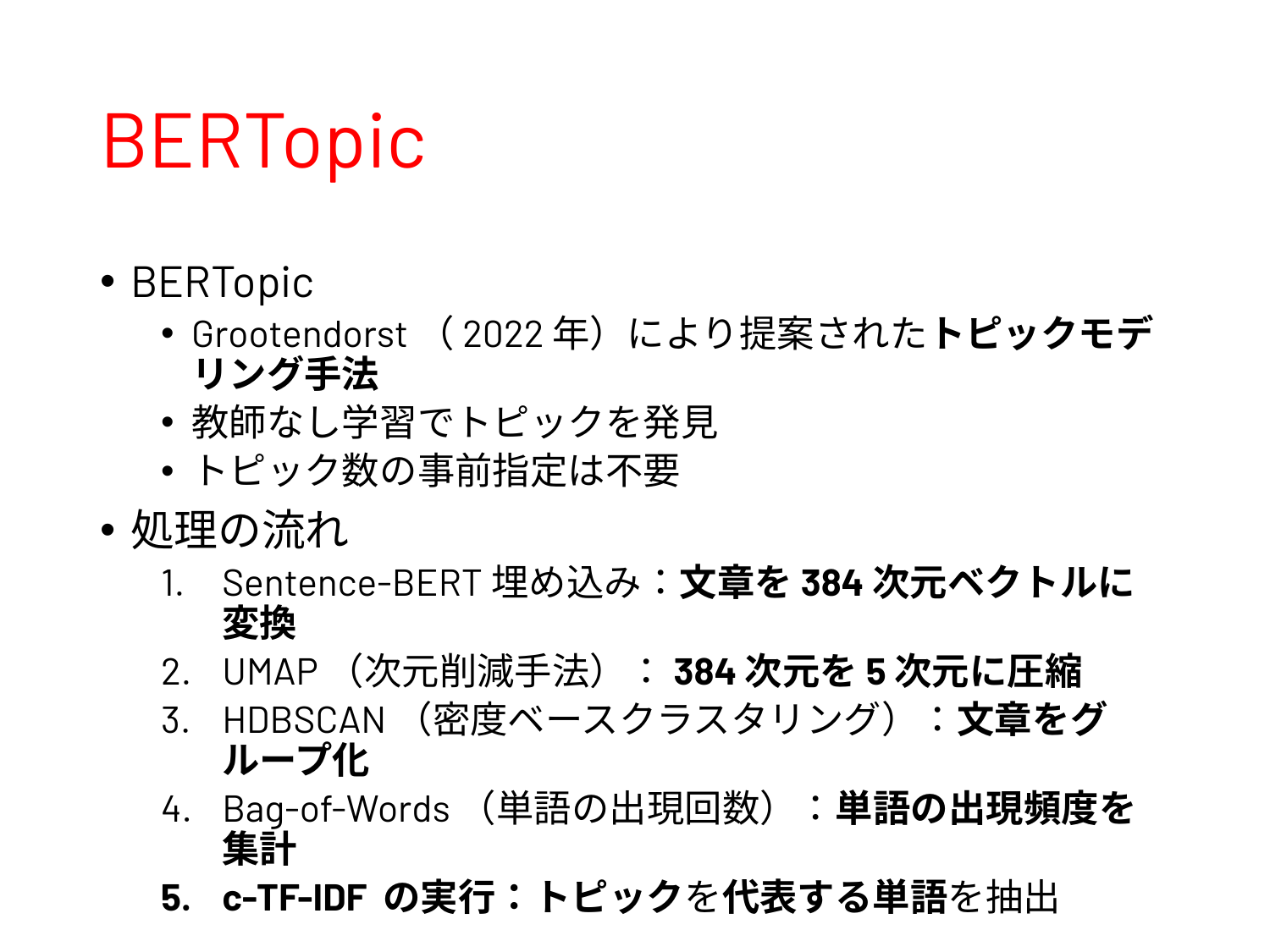

# BERTopic
BERTopic
Grootendorst（2022年）により提案されたトピックモデリング手法
教師なし学習でトピックを発見
トピック数の事前指定は不要
処理の流れ
Sentence-BERT埋め込み：文章を384次元ベクトルに変換
UMAP（次元削減手法）：384次元を5次元に圧縮
HDBSCAN（密度ベースクラスタリング）：文章をグループ化
Bag-of-Words（単語の出現回数）：単語の出現頻度を集計
c-TF-IDF の実行：トピックを代表する単語を抽出